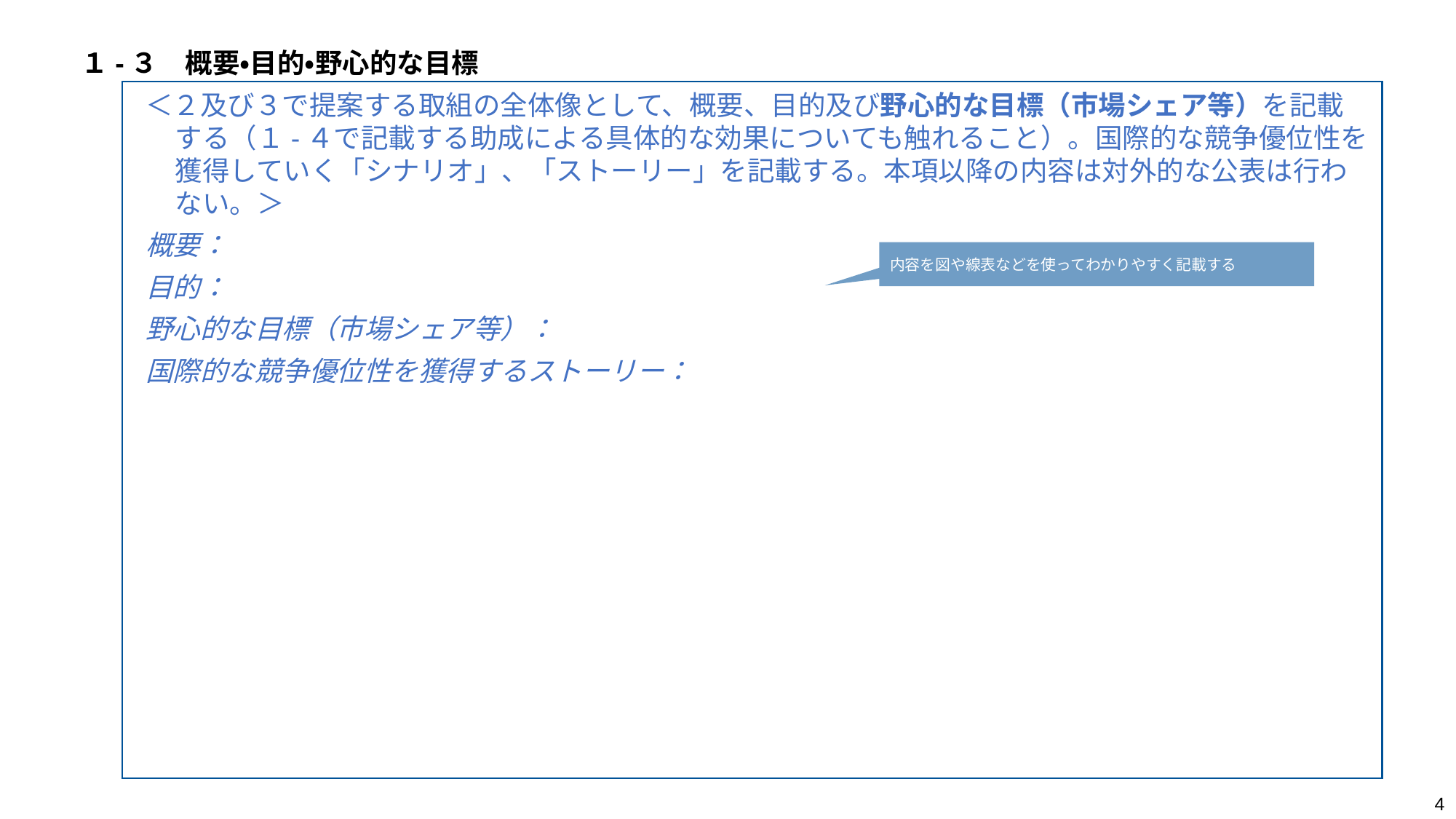

１-３　概要・目的・野心的な目標
＜２及び３で提案する取組の全体像として、概要、目的及び野心的な目標（市場シェア等）を記載する（１-４で記載する助成による具体的な効果についても触れること）。国際的な競争優位性を獲得していく「シナリオ」、「ストーリー」を記載する。本項以降の内容は対外的な公表は行わない。＞
概要：
目的：
野心的な目標（市場シェア等）：
国際的な競争優位性を獲得するストーリー：

内容を図や線表などを使ってわかりやすく記載する